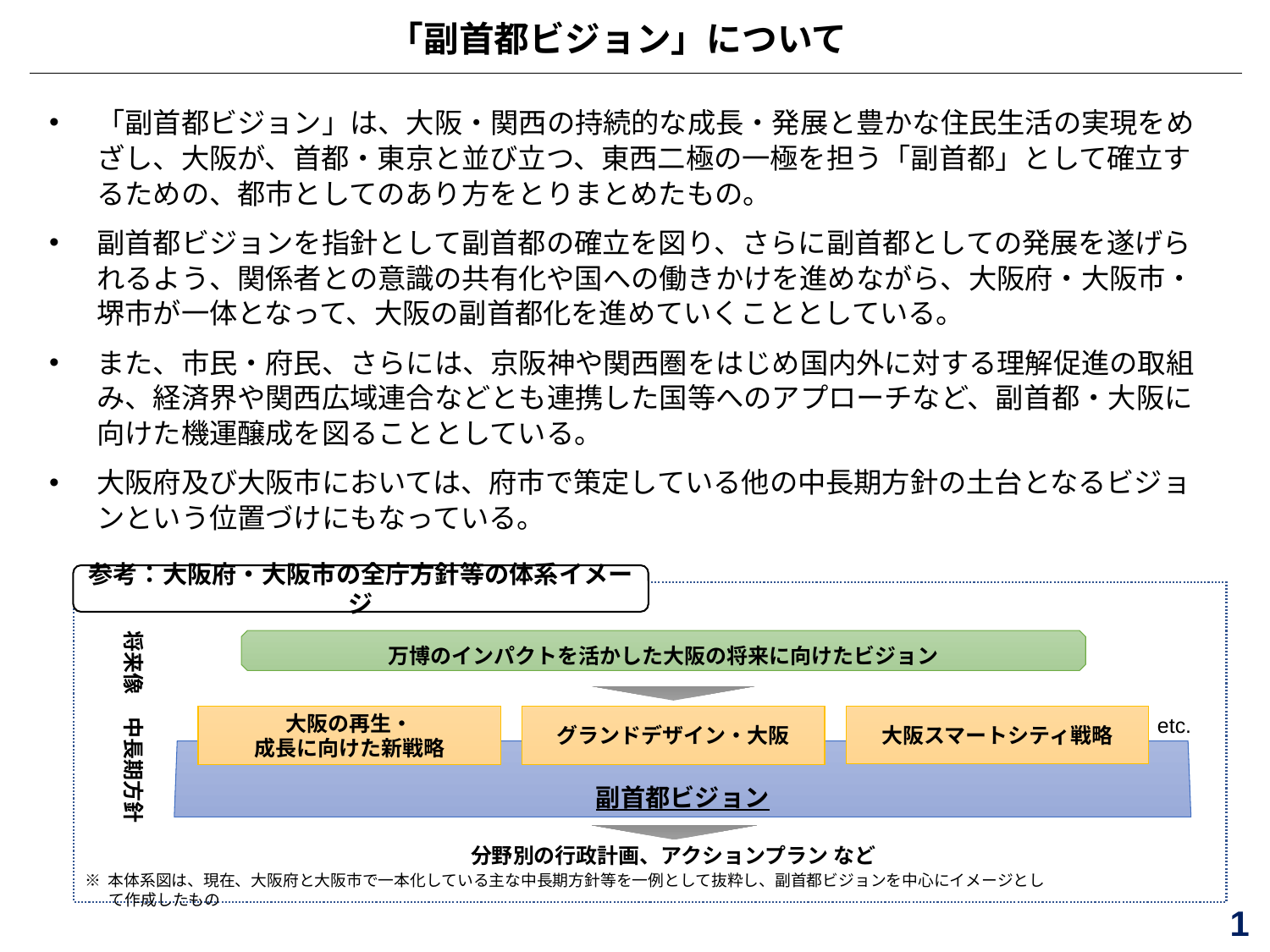

「副首都ビジョン」について
「副首都ビジョン」は、大阪・関西の持続的な成長・発展と豊かな住民生活の実現をめざし、大阪が、首都・東京と並び立つ、東西二極の一極を担う「副首都」として確立するための、都市としてのあり方をとりまとめたもの。
副首都ビジョンを指針として副首都の確立を図り、さらに副首都としての発展を遂げられるよう、関係者との意識の共有化や国への働きかけを進めながら、大阪府・大阪市・堺市が一体となって、大阪の副首都化を進めていくこととしている。
また、市民・府民、さらには、京阪神や関西圏をはじめ国内外に対する理解促進の取組み、経済界や関西広域連合などとも連携した国等へのアプローチなど、副首都・大阪に向けた機運醸成を図ることとしている。
大阪府及び大阪市においては、府市で策定している他の中長期方針の土台となるビジョンという位置づけにもなっている。
参考：大阪府・大阪市の全庁方針等の体系イメージ

将来像
万博のインパクトを活かした大阪の将来に向けたビジョン

中長期方針
大阪スマートシティ戦略
etc.
大阪の再生・
成長に向けた新戦略
グランドデザイン・大阪
副首都ビジョン

分野別の行政計画、アクションプラン など
※ 本体系図は、現在、大阪府と大阪市で一本化している主な中長期方針等を一例として抜粋し、副首都ビジョンを中心にイメージとして作成したもの
 1